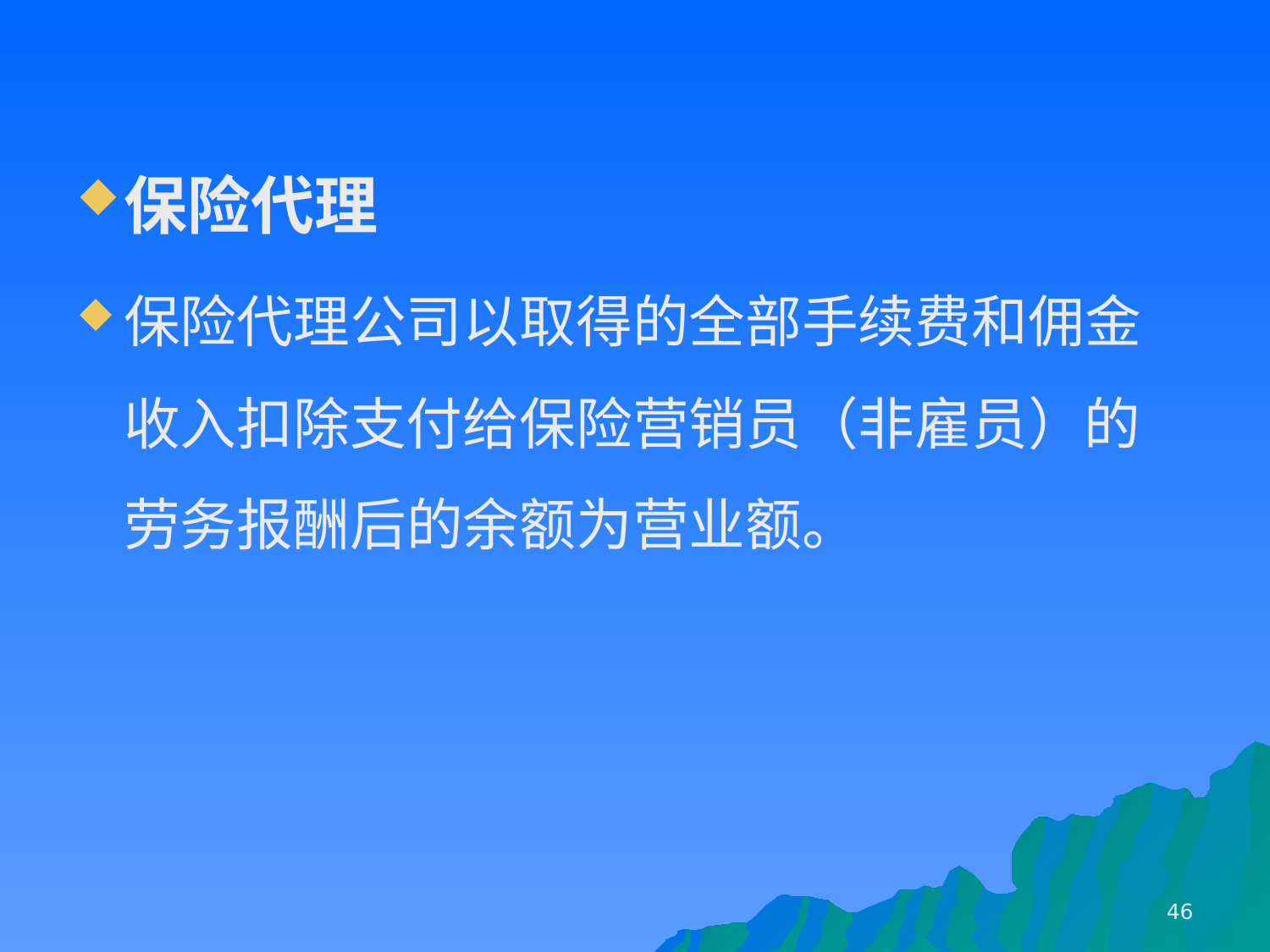

保险代理
保险代理公司以取得的全部手续费和佣金收入扣除支付给保险营销员（非雇员）的劳务报酬后的余额为营业额。

46